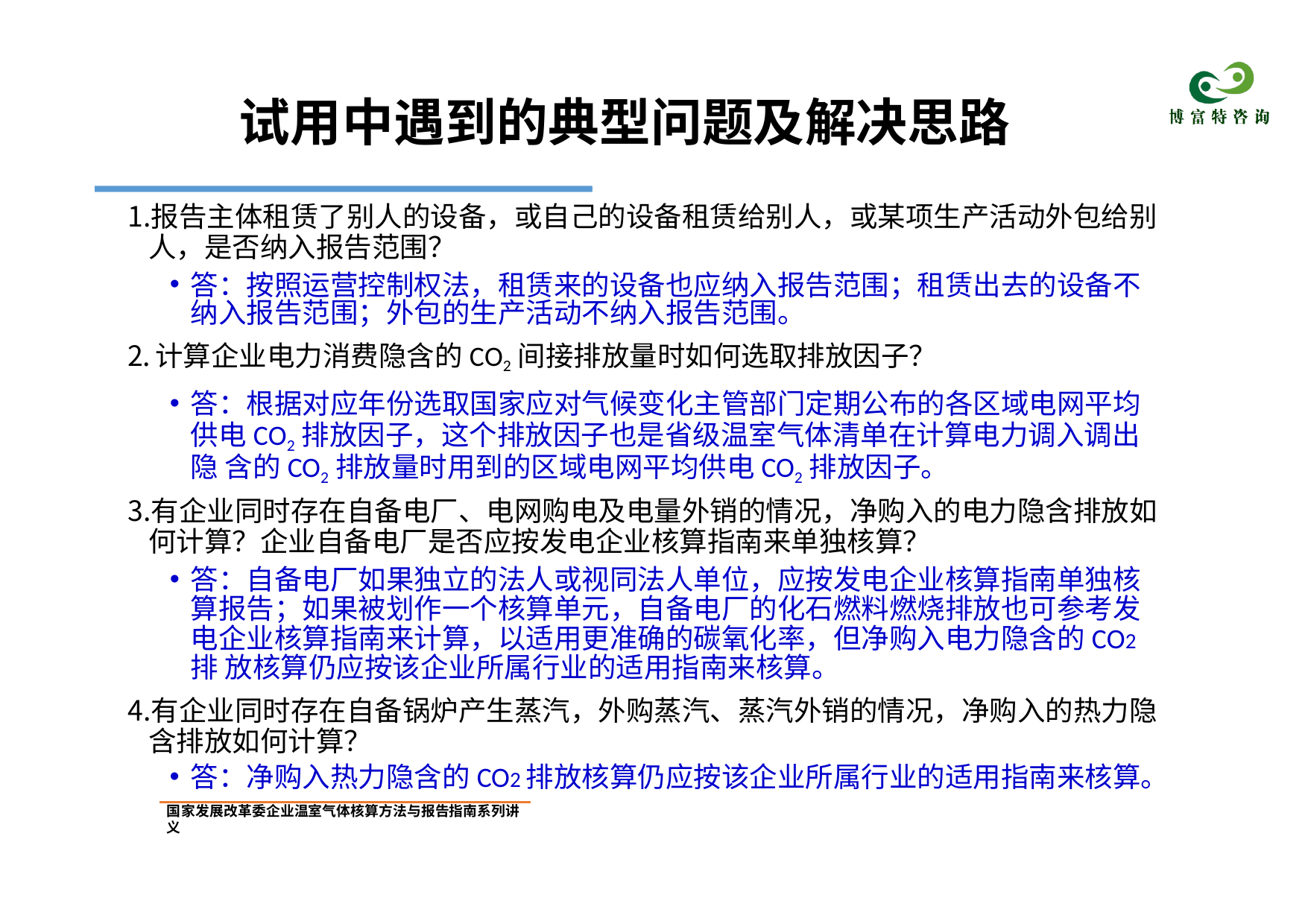

# 试用中遇到的典型问题及解决思路
报告主体租赁了别人的设备，或自己的设备租赁给别人，或某项生产活动外包给别 人，是否纳入报告范围？
答：按照运营控制权法，租赁来的设备也应纳入报告范围；租赁出去的设备不 纳入报告范围；外包的生产活动不纳入报告范围。
计算企业电力消费隐含的CO2间接排放量时如何选取排放因子？
答：根据对应年份选取国家应对气候变化主管部门定期公布的各区域电网平均 供电CO2排放因子，这个排放因子也是省级温室气体清单在计算电力调入调出隐 含的CO2排放量时用到的区域电网平均供电CO2排放因子。
有企业同时存在自备电厂、电网购电及电量外销的情况，净购入的电力隐含排放如 何计算？企业自备电厂是否应按发电企业核算指南来单独核算？
答：自备电厂如果独立的法人或视同法人单位，应按发电企业核算指南单独核 算报告；如果被划作一个核算单元，自备电厂的化石燃料燃烧排放也可参考发 电企业核算指南来计算，以适用更准确的碳氧化率，但净购入电力隐含的CO2排 放核算仍应按该企业所属行业的适用指南来核算。
有企业同时存在自备锅炉产生蒸汽，外购蒸汽、蒸汽外销的情况，净购入的热力隐 含排放如何计算？
答：净购入热力隐含的CO2排放核算仍应按该企业所属行业的适用指南来核算。
国家发展改革委企业温室气体核算方法与报告指南系列讲义
39